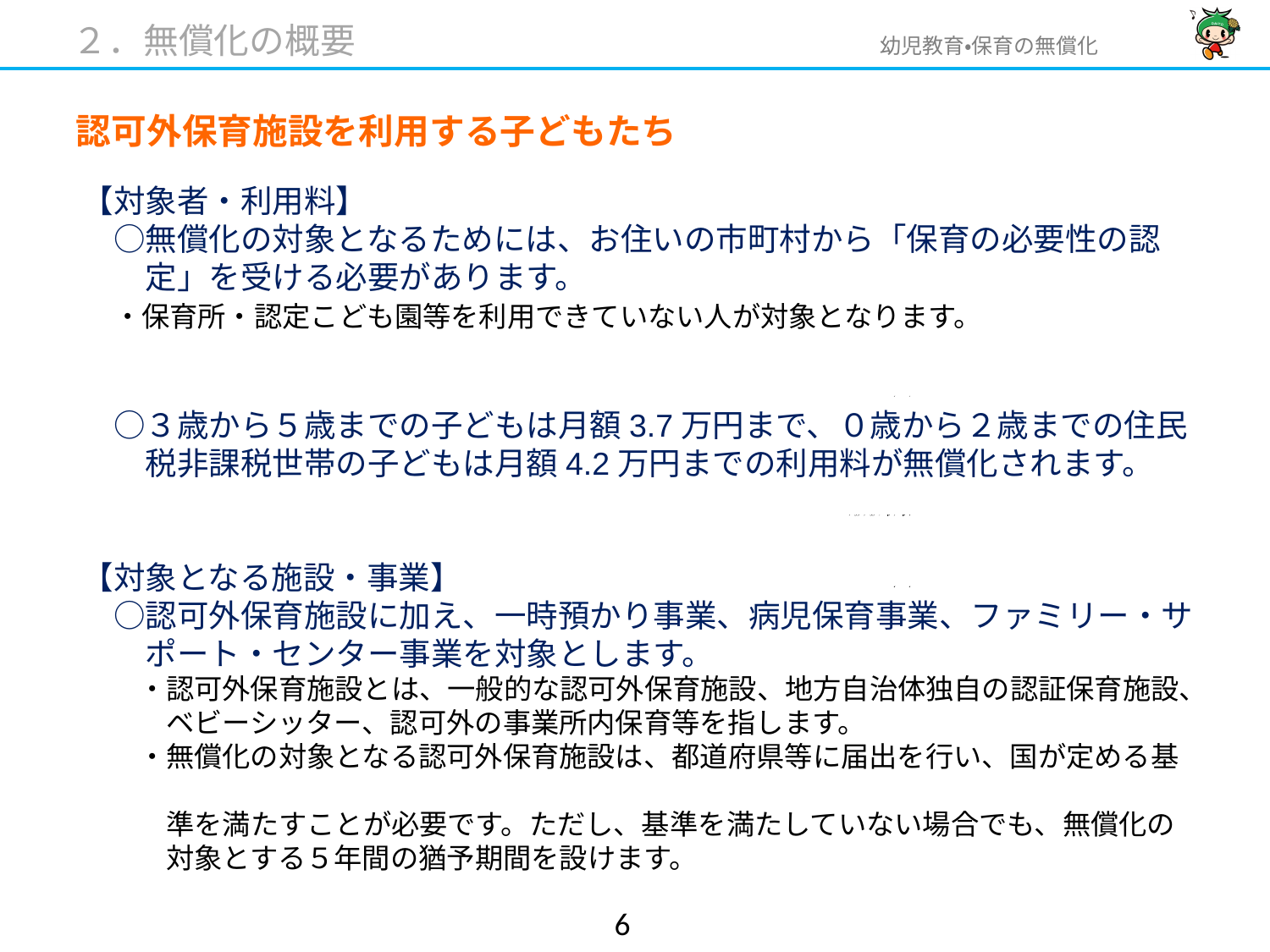

２．無償化の概要

# 認可外保育施設を利用する子どもたち
【対象者・利用料】
　○無償化の対象となるためには、お住いの市町村から「保育の必要性の認
　　定」を受ける必要があります。
　・保育所・認定こども園等を利用できていない人が対象となります。

　○３歳から５歳までの子どもは月額3.7万円まで、０歳から２歳までの住民
　　税非課税世帯の子どもは月額4.2万円までの利用料が無償化されます。

【対象となる施設・事業】
　○認可外保育施設に加え、一時預かり事業、病児保育事業、ファミリー・サ
　　ポート・センター事業を対象とします。
　　・認可外保育施設とは、一般的な認可外保育施設、地方自治体独自の認証保育施設、
　　　ベビーシッター、認可外の事業所内保育等を指します。
　　・無償化の対象となる認可外保育施設は、都道府県等に届出を行い、国が定める基
　　　準を満たすことが必要です。ただし、基準を満たしていない場合でも、無償化の
　　　対象とする５年間の猶予期間を設けます。

6